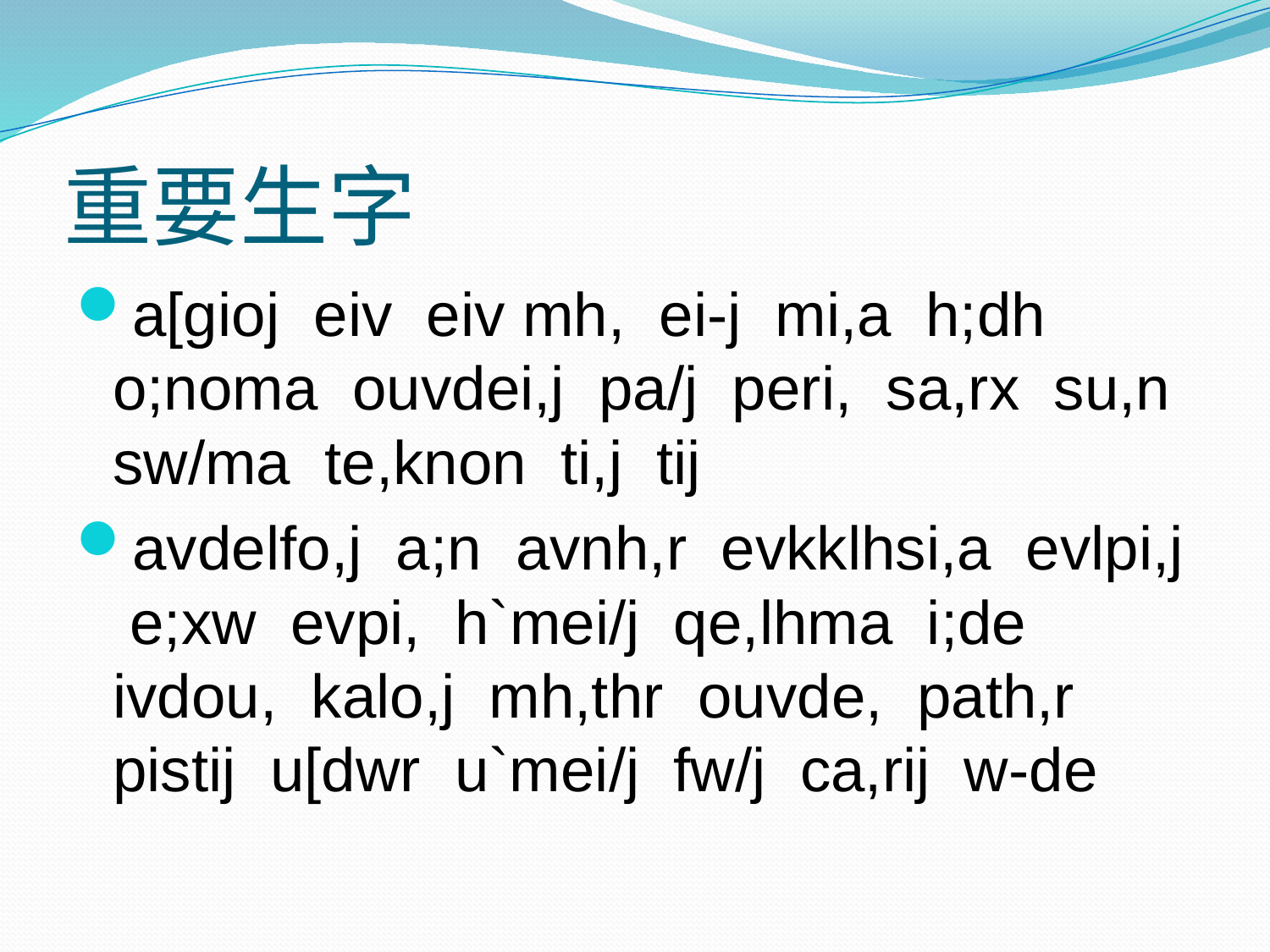

# 重要生字
a[gioj  eiv  eiv mh,  ei-j  mi,a  h;dh  o;noma  ouvdei,j  pa/j  peri,  sa,rx  su,n  sw/ma  te,knon  ti,j  tij
avdelfo,j  a;n  avnh,r  evkklhsi,a  evlpi,j  e;xw  evpi,  h`mei/j  qe,lhma  i;de  ivdou,  kalo,j  mh,thr  ouvde,  path,r  pistij  u[dwr  u`mei/j  fw/j  ca,rij  w-de